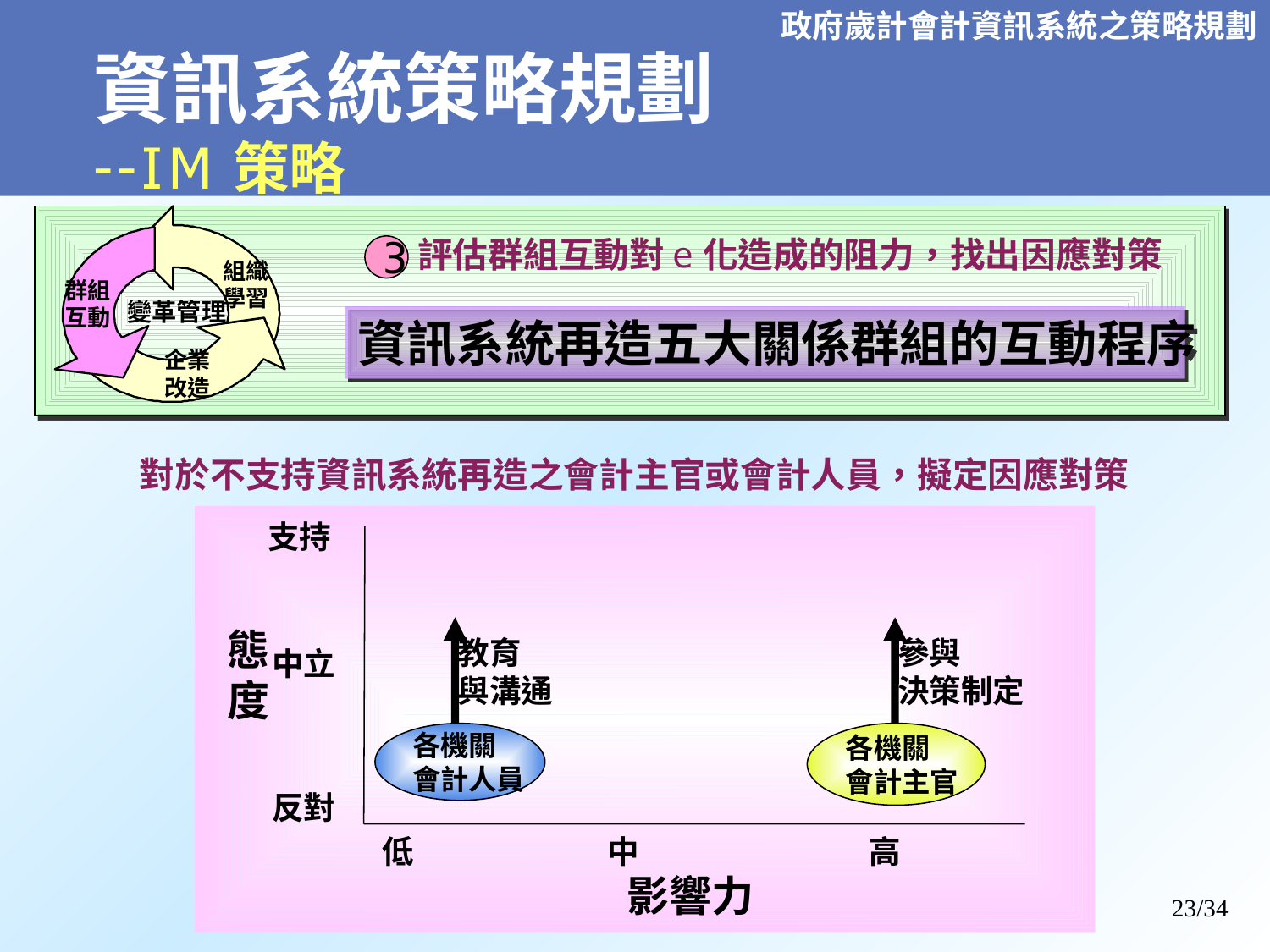

# 資訊系統策略規劃 --IM策略

評估群組互動對e化造成的阻力，找出因應對策

群組
互動
3

組織
學習

  變革管理

資訊系統再造五大關係群組的互動程序

企業
改造
對於不支持資訊系統再造之會計主官或會計人員，擬定因應對策

支持

態
度

教育
與溝通
參與
決策制定
中立
各機關
會計人員
各機關
會計主官
反對

低                           中                                高
                                 影響力
23/34